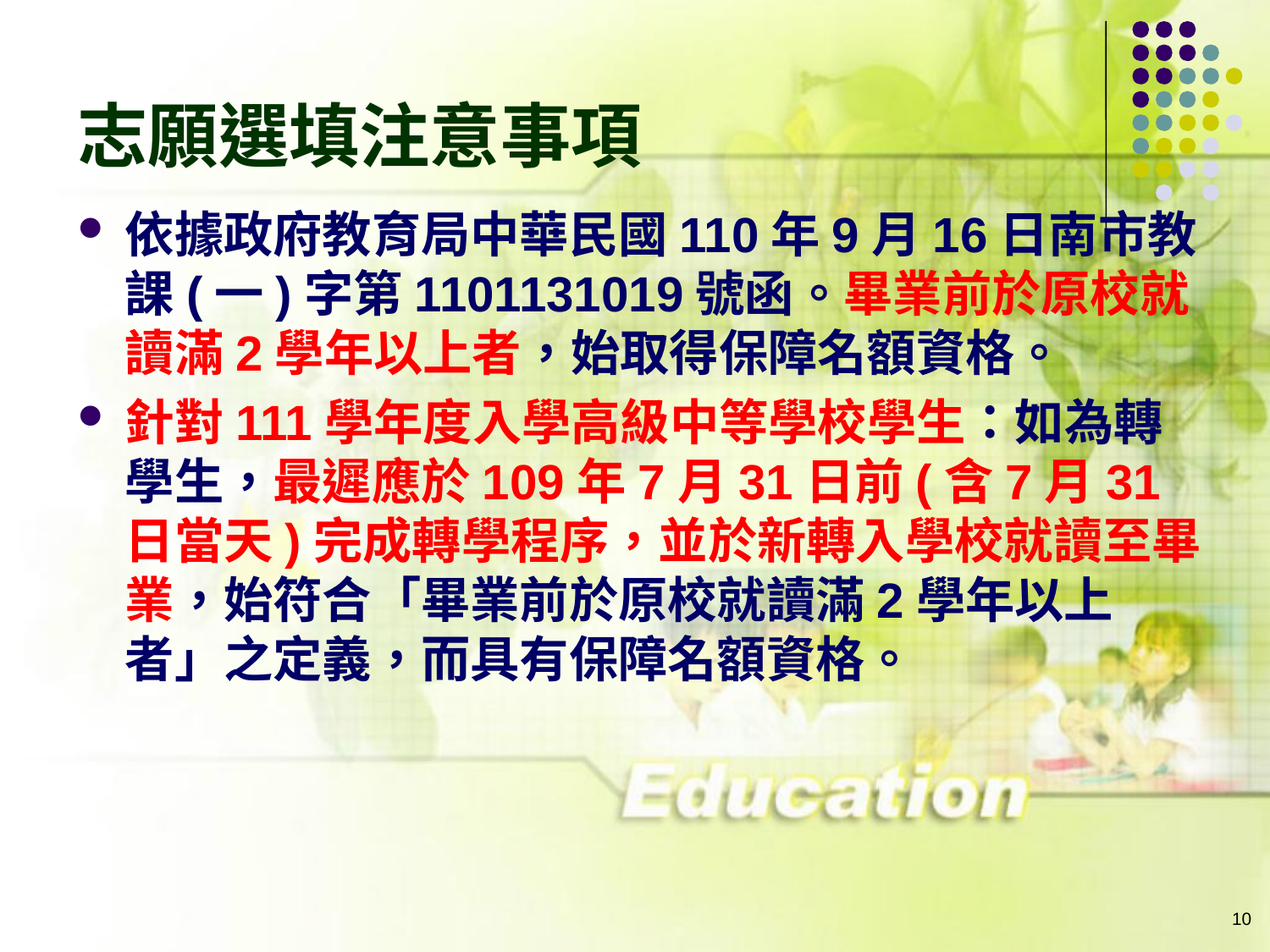

志願選填注意事項

依據政府教育局中華民國110年9月16日南市教課(一)字第1101131019號函。畢業前於原校就讀滿2學年以上者，始取得保障名額資格。
針對111學年度入學高級中等學校學生：如為轉學生，最遲應於109年7月31日前(含7月31日當天)完成轉學程序，並於新轉入學校就讀至畢業，始符合「畢業前於原校就讀滿2學年以上者」之定義，而具有保障名額資格。
10